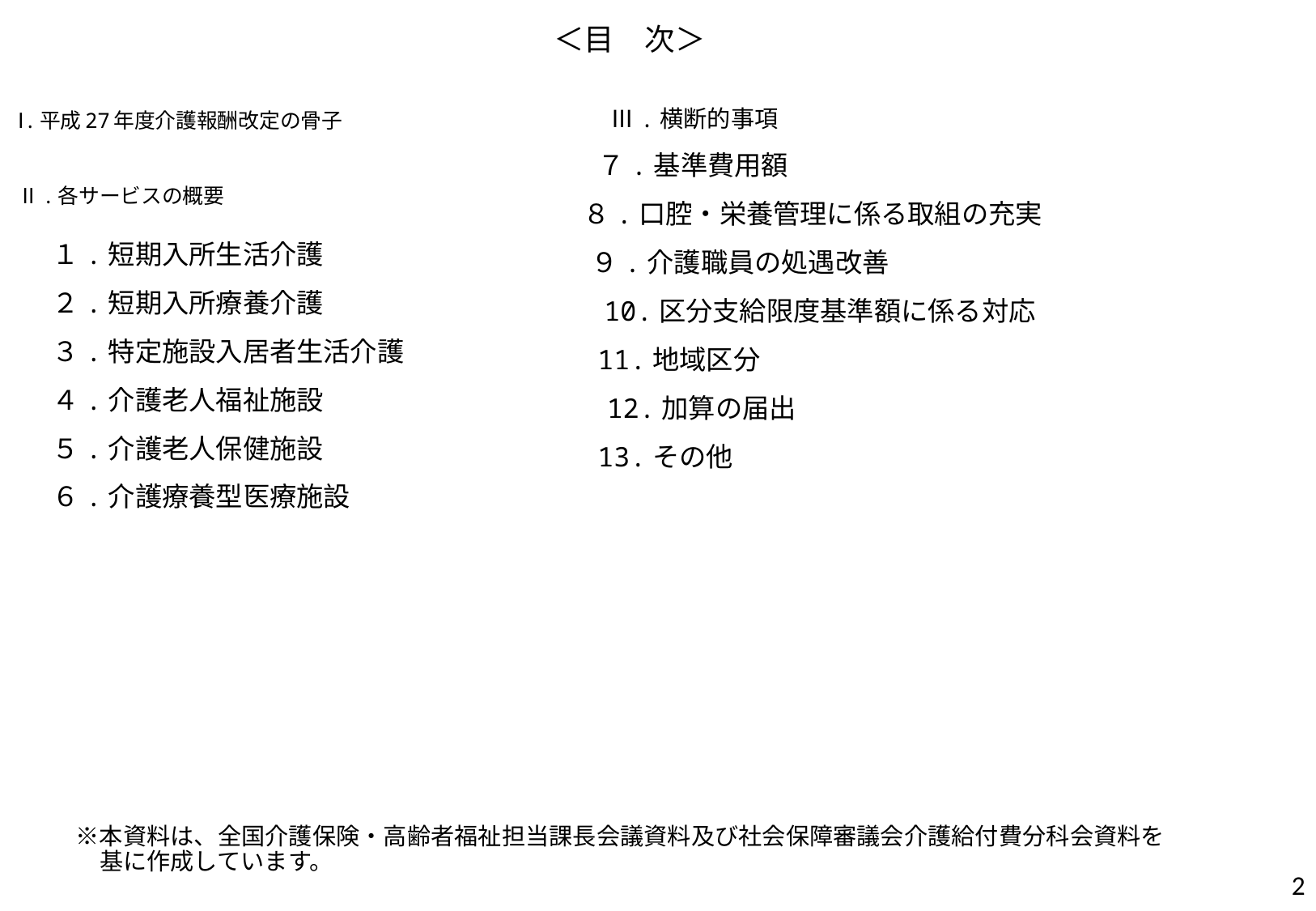

＜目　次＞
　　 Ⅲ.横断的事項
 　７.基準費用額
   ８.口腔・栄養管理に係る取組の充実
　 ９.介護職員の処遇改善
 　10.区分支給限度基準額に係る対応
 　11.地域区分
   12.加算の届出
　 13.その他
Ⅰ.平成27年度介護報酬改定の骨子
Ⅱ.各サービスの概要
# １.短期入所生活介護 ２.短期入所療養介護 ３.特定施設入居者生活介護 ４.介護老人福祉施設 ５.介護老人保健施設 ６.介護療養型医療施設
　※本資料は、全国介護保険・高齢者福祉担当課長会議資料及び社会保障審議会介護給付費分科会資料を
　　基に作成しています。
2